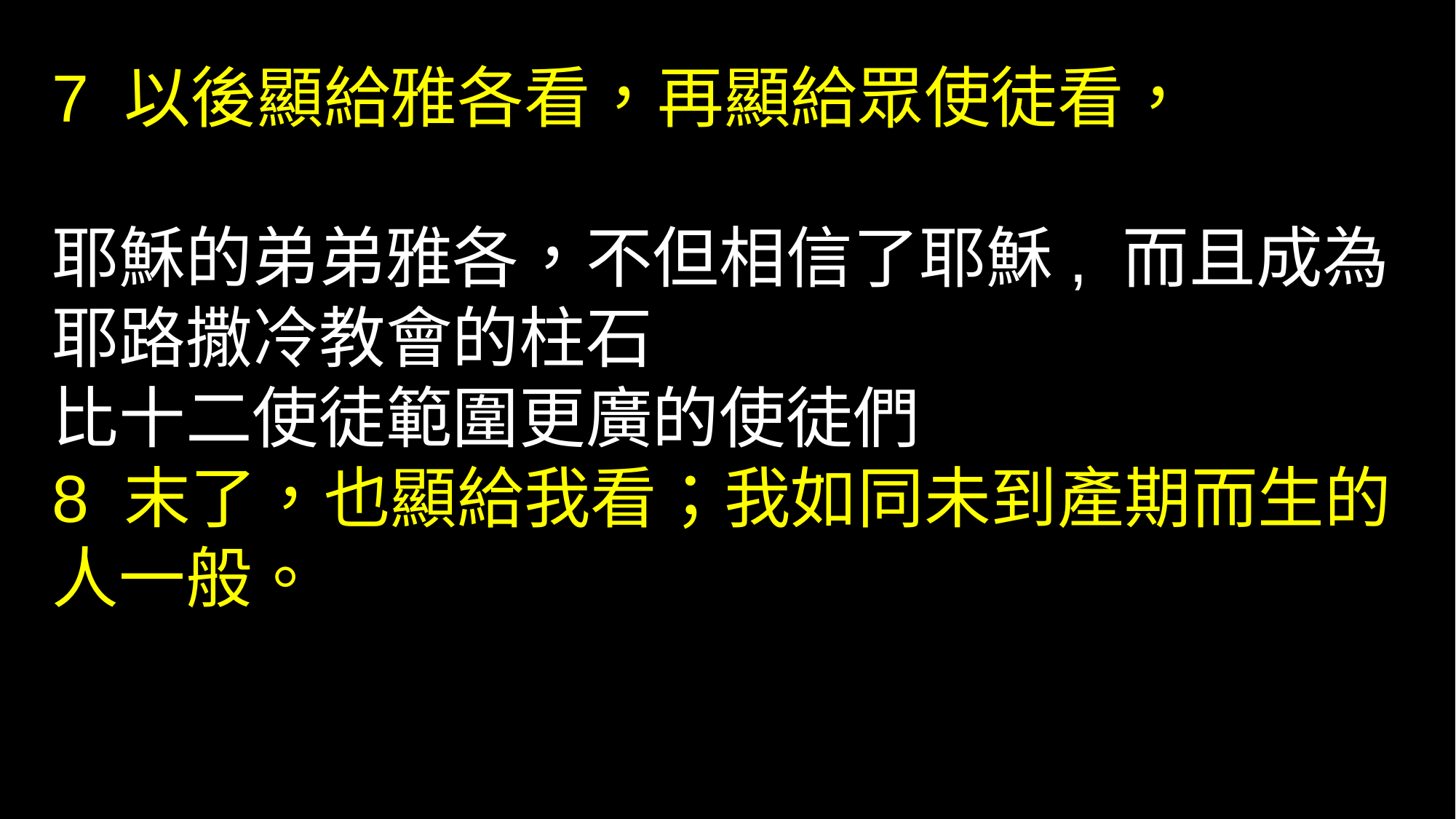

7 以後顯給雅各看，再顯給眾使徒看，

耶穌的弟弟雅各，不但相信了耶穌, 而且成為耶路撒冷教會的柱石
比十二使徒範圍更廣的使徒們
8 末了，也顯給我看；我如同未到產期而生的人一般。